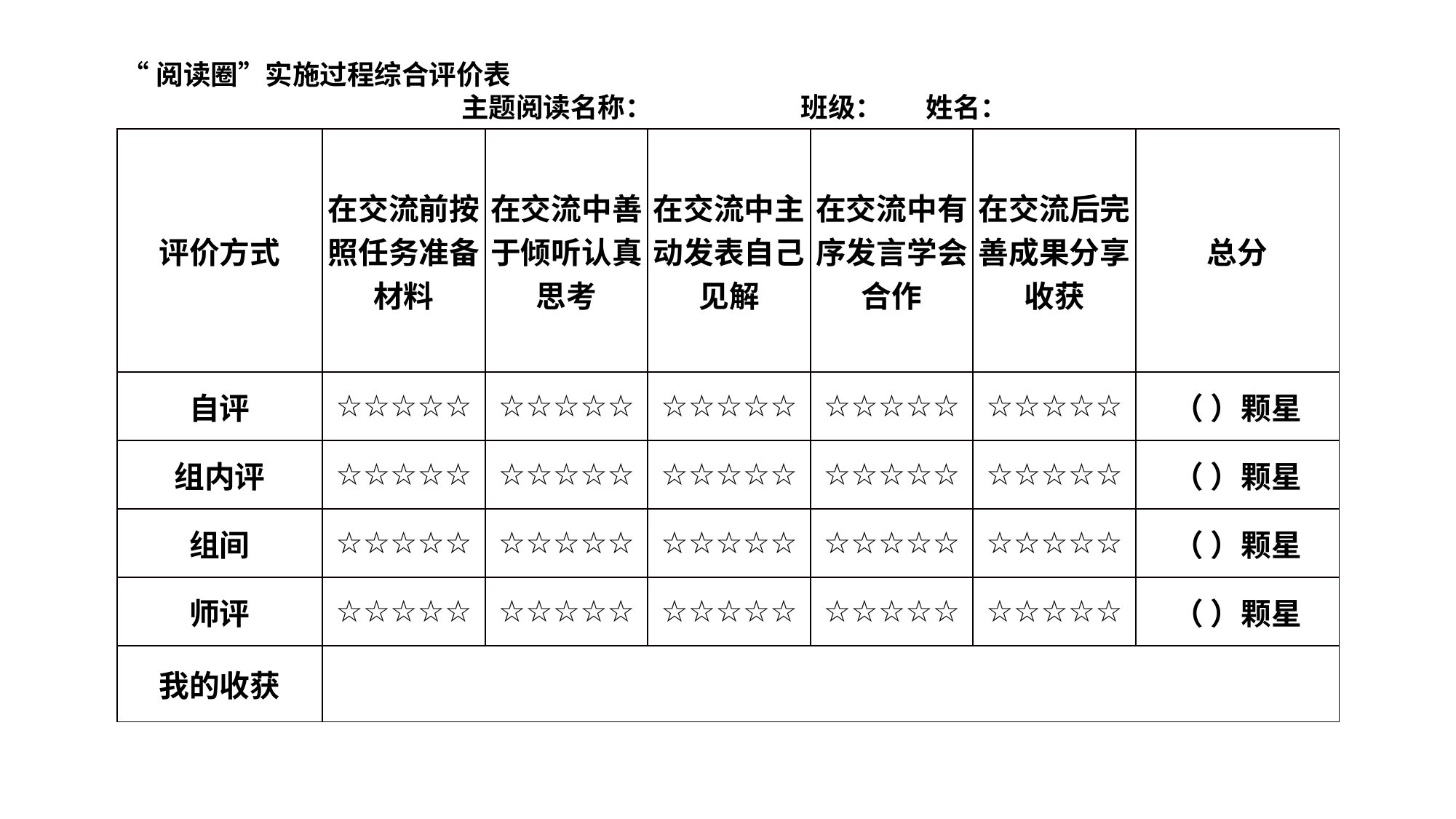

“阅读圈”实施过程综合评价表  主题阅读名称：                        班级：       姓名：
| 评价方式 | 在交流前按照任务准备材料 | 在交流中善于倾听认真思考 | 在交流中主动发表自己见解 | 在交流中有序发言学会合作 | 在交流后完善成果分享收获 | 总分 |
| --- | --- | --- | --- | --- | --- | --- |
| 自评 | ☆☆☆☆☆ | ☆☆☆☆☆ | ☆☆☆☆☆ | ☆☆☆☆☆ | ☆☆☆☆☆ | （ ）颗星 |
| 组内评 | ☆☆☆☆☆ | ☆☆☆☆☆ | ☆☆☆☆☆ | ☆☆☆☆☆ | ☆☆☆☆☆ | （ ）颗星 |
| 组间 | ☆☆☆☆☆ | ☆☆☆☆☆ | ☆☆☆☆☆ | ☆☆☆☆☆ | ☆☆☆☆☆ | （ ）颗星 |
| 师评 | ☆☆☆☆☆ | ☆☆☆☆☆ | ☆☆☆☆☆ | ☆☆☆☆☆ | ☆☆☆☆☆ | （ ）颗星 |
| 我的收获 |  |  |  |  |  |  |